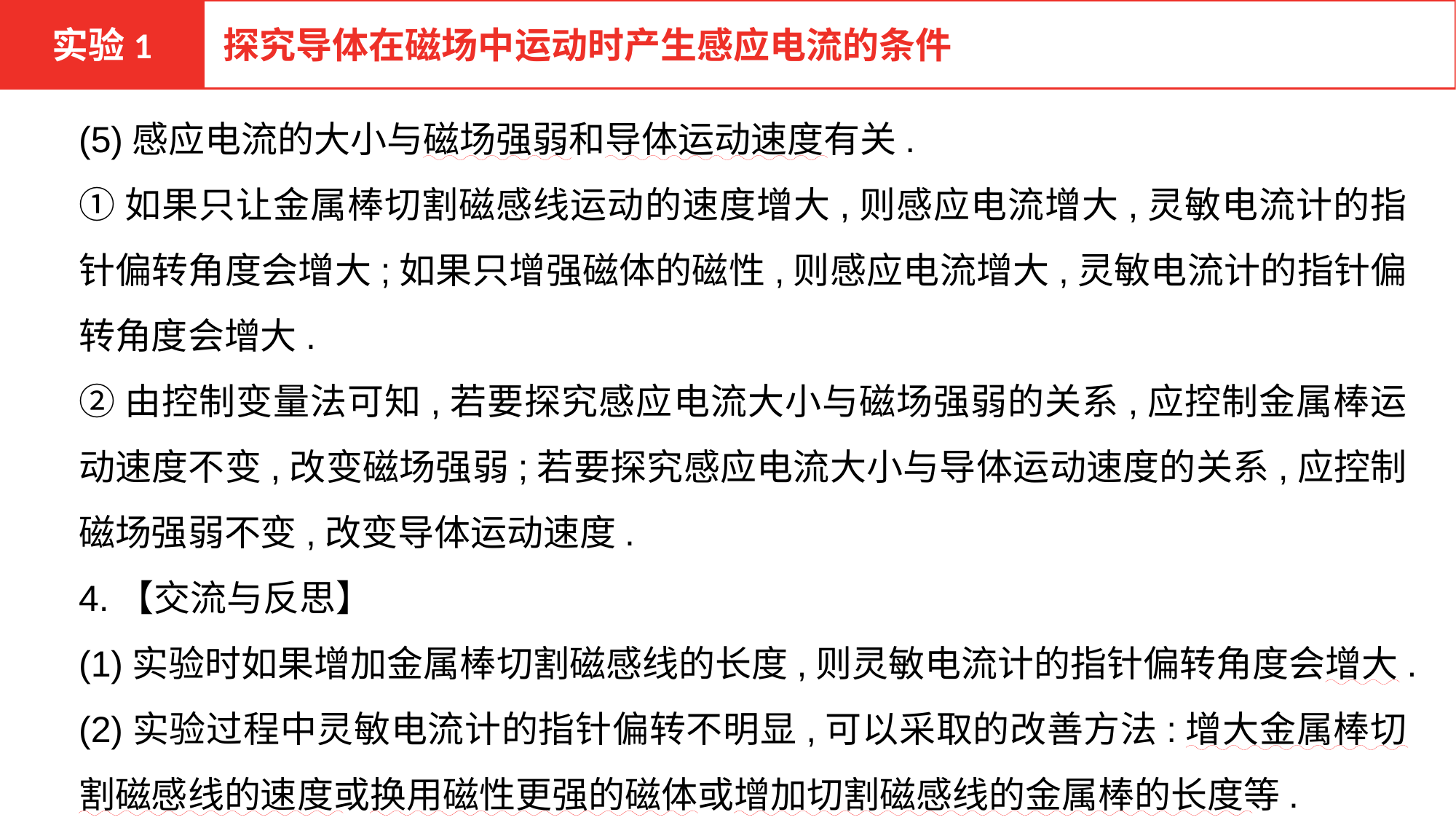

实验1
探究导体在磁场中运动时产生感应电流的条件
(5)感应电流的大小与磁场强弱和导体运动速度有关.
①如果只让金属棒切割磁感线运动的速度增大,则感应电流增大,灵敏电流计的指针偏转角度会增大;如果只增强磁体的磁性,则感应电流增大,灵敏电流计的指针偏转角度会增大.
②由控制变量法可知,若要探究感应电流大小与磁场强弱的关系,应控制金属棒运动速度不变,改变磁场强弱;若要探究感应电流大小与导体运动速度的关系,应控制磁场强弱不变,改变导体运动速度.
4.【交流与反思】
(1)实验时如果增加金属棒切割磁感线的长度,则灵敏电流计的指针偏转角度会增大.
(2)实验过程中灵敏电流计的指针偏转不明显,可以采取的改善方法:增大金属棒切割磁感线的速度或换用磁性更强的磁体或增加切割磁感线的金属棒的长度等.